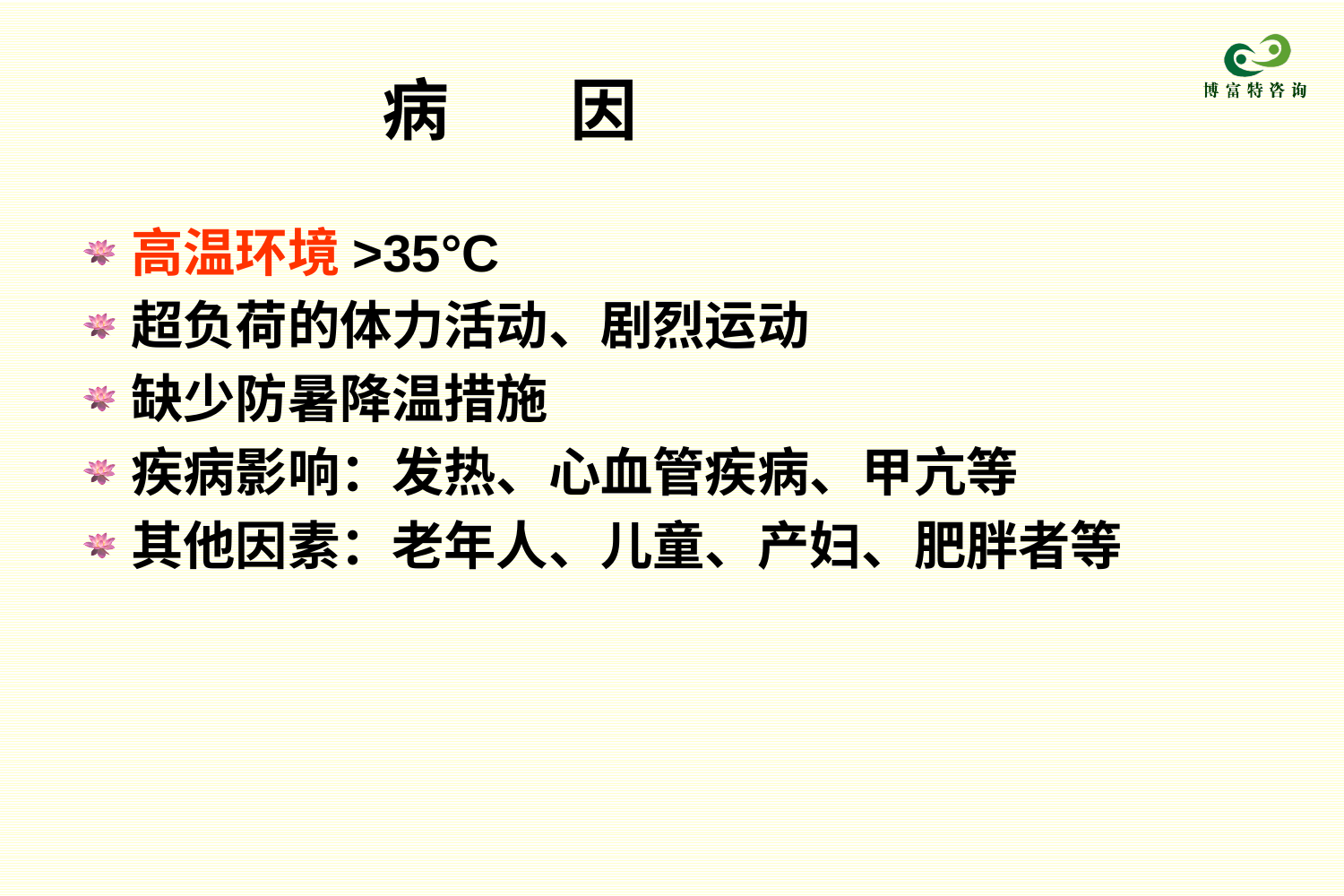

# 病        因
高温环境>35°C
超负荷的体力活动、剧烈运动
缺少防暑降温措施
疾病影响：发热、心血管疾病、甲亢等
其他因素：老年人、儿童、产妇、肥胖者等
4